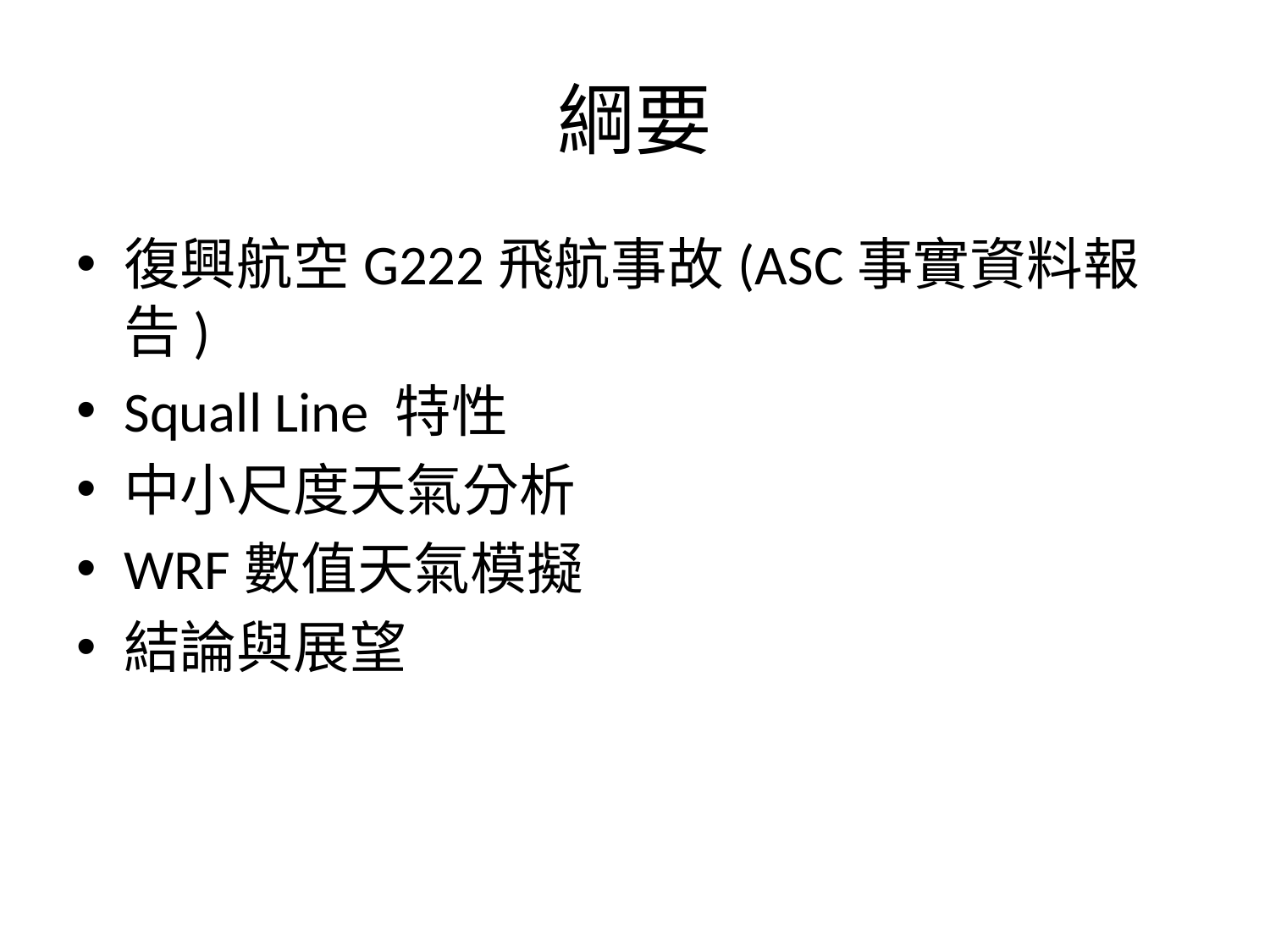

# 綱要
復興航空G222飛航事故(ASC事實資料報告)
Squall Line 特性
中小尺度天氣分析
WRF數值天氣模擬
結論與展望